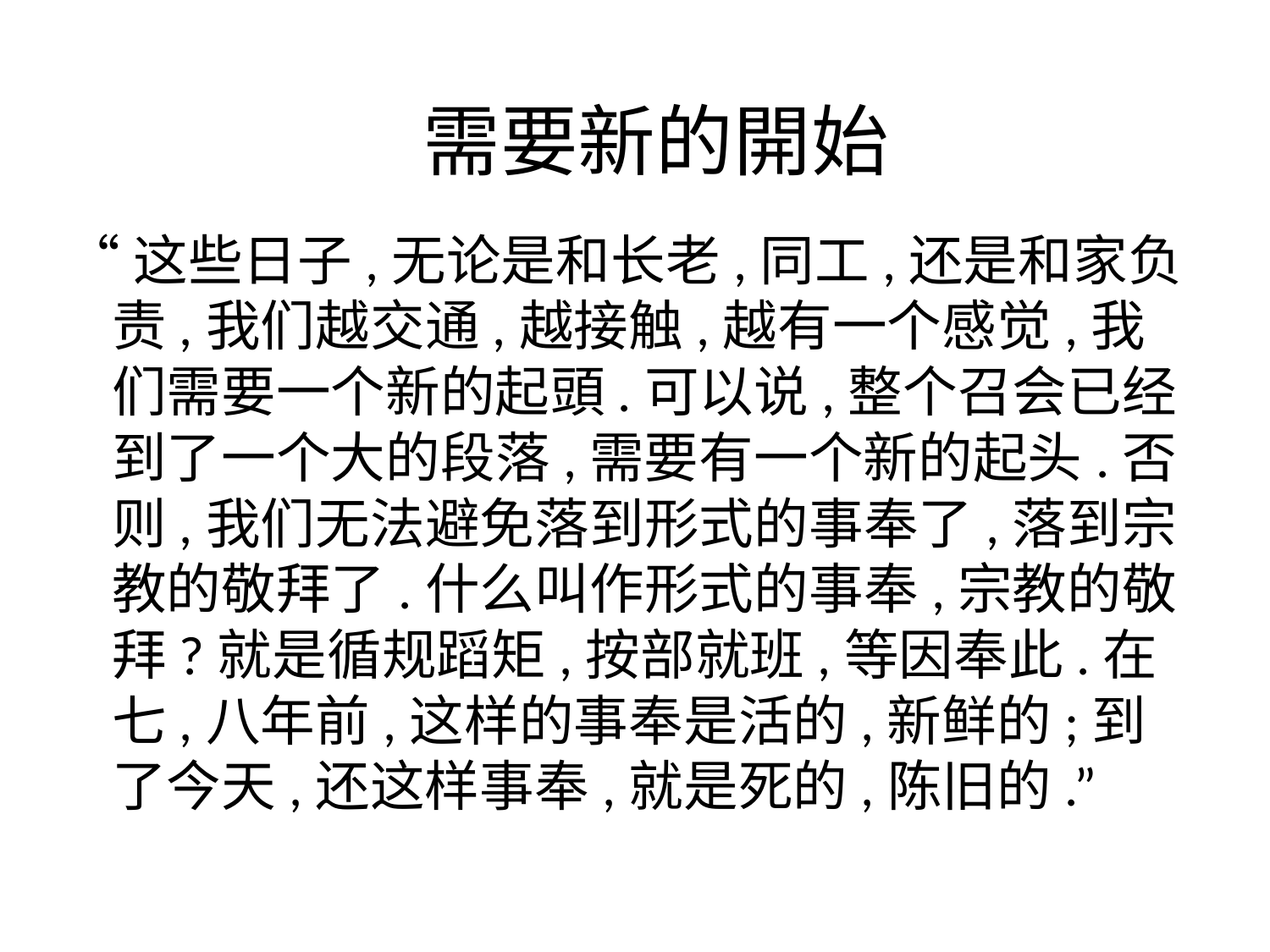

需要新的開始
“这些日子,无论是和长老,同工,还是和家负责,我们越交通,越接触,越有一个感觉,我们需要一个新的起頭.可以说,整个召会已经到了一个大的段落,需要有一个新的起头.否则,我们无法避免落到形式的事奉了,落到宗教的敬拜了.什么叫作形式的事奉,宗教的敬拜?就是循规蹈矩,按部就班,等因奉此.在七,八年前,这样的事奉是活的,新鲜的;到了今天,还这样事奉,就是死的,陈旧的.”